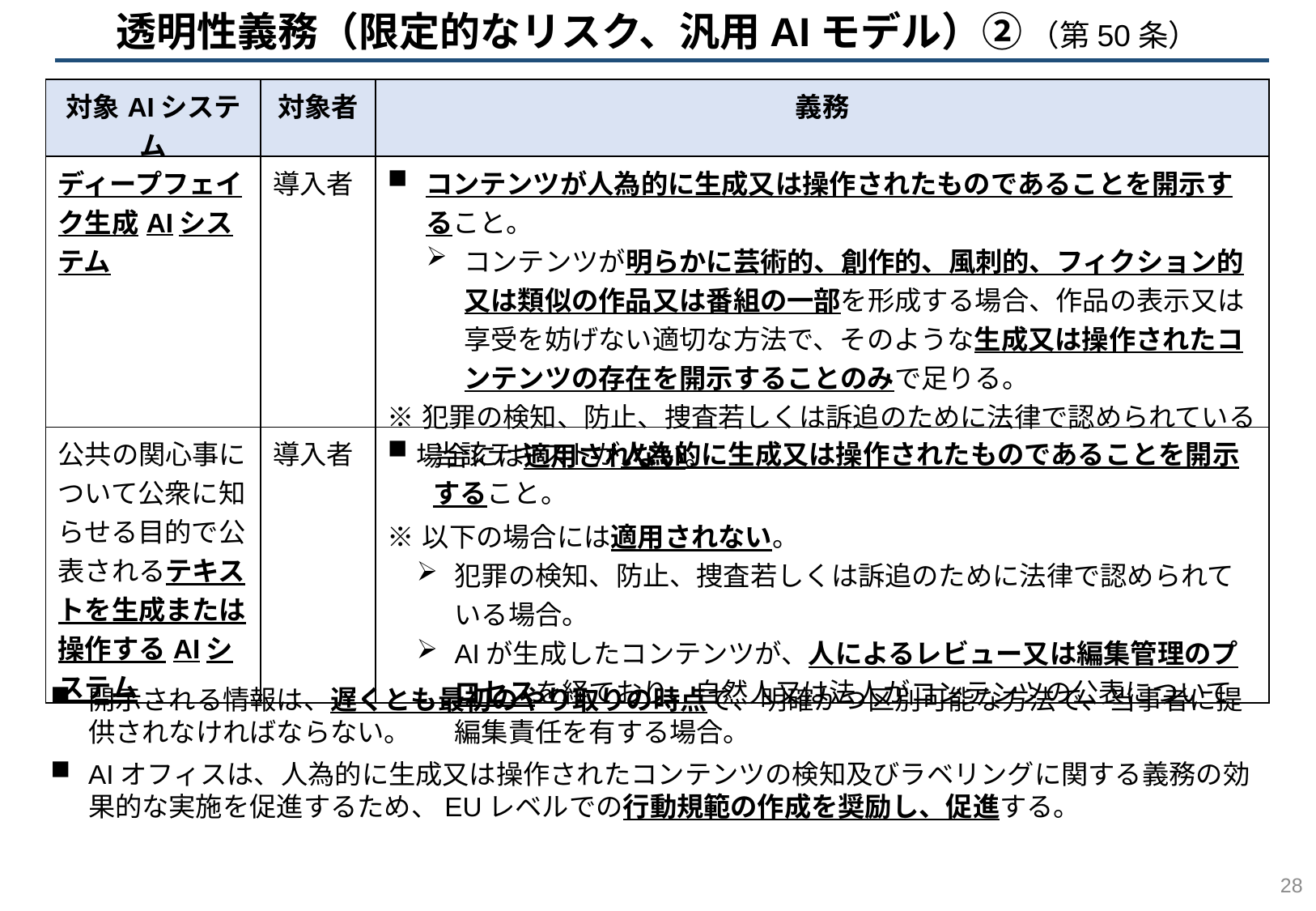

透明性義務（限定的なリスク、汎用AIモデル）② （第50条）
| 対象AIシステム | 対象者 | 義務 |
| --- | --- | --- |
| ディープフェイク生成AIシステム | 導入者 | コンテンツが人為的に生成又は操作されたものであることを開示すること。 コンテンツが明らかに芸術的、創作的、風刺的、フィクション的又は類似の作品又は番組の一部を形成する場合、作品の表示又は享受を妨げない適切な方法で、そのような生成又は操作されたコンテンツの存在を開示することのみで足りる。 ※犯罪の検知、防止、捜査若しくは訴追のために法律で認められている場合には適用されない。 |
| 公共の関心事について公衆に知らせる目的で公表されるテキストを生成または操作するAIシステム | 導入者 | 当該テキストが人為的に生成又は操作されたものであることを開示すること。 ※以下の場合には適用されない。 犯罪の検知、防止、捜査若しくは訴追のために法律で認められている場合。 AIが生成したコンテンツが、人によるレビュー又は編集管理のプロセスを経ており、自然人又は法人がコンテンツの公表について編集責任を有する場合。 |
開示される情報は、遅くとも最初のやり取りの時点で、明確かつ区別可能な方法で、当事者に提供されなければならない。
AIオフィスは、人為的に生成又は操作されたコンテンツの検知及びラベリングに関する義務の効果的な実施を促進するため、EUレベルでの行動規範の作成を奨励し、促進する。
28